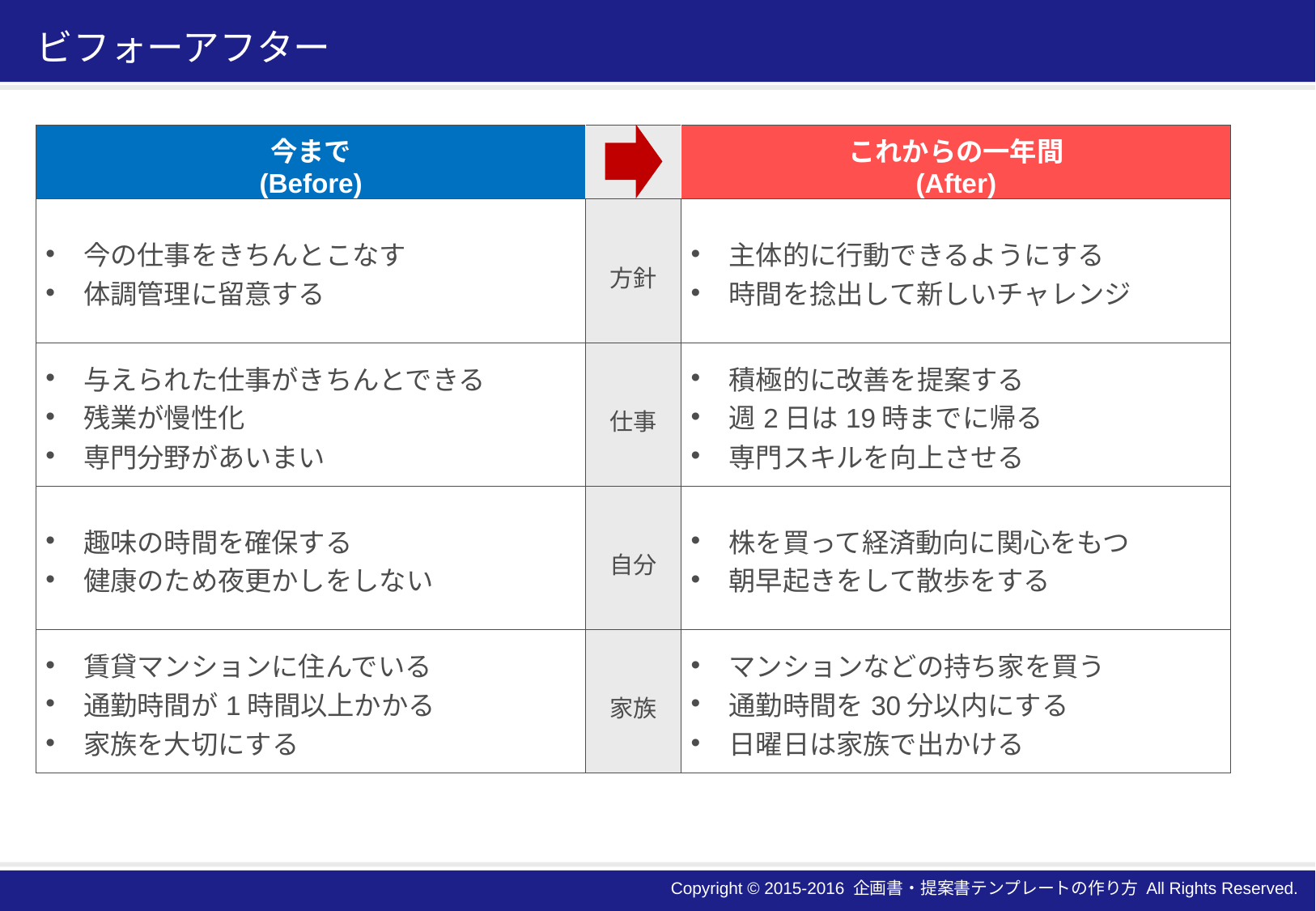

# ビフォーアフター

| 今まで (Before) |  | これからの一年間 (After) |
| --- | --- | --- |
| 今の仕事をきちんとこなす 体調管理に留意する | 方針 | 主体的に行動できるようにする 時間を捻出して新しいチャレンジ |
| 与えられた仕事がきちんとできる 残業が慢性化 専門分野があいまい | 仕事 | 積極的に改善を提案する 週2日は19時までに帰る 専門スキルを向上させる |
| 趣味の時間を確保する 健康のため夜更かしをしない | 自分 | 株を買って経済動向に関心をもつ 朝早起きをして散歩をする |
| 賃貸マンションに住んでいる 通勤時間が1時間以上かかる 家族を大切にする | 家族 | マンションなどの持ち家を買う 通勤時間を30分以内にする 日曜日は家族で出かける |